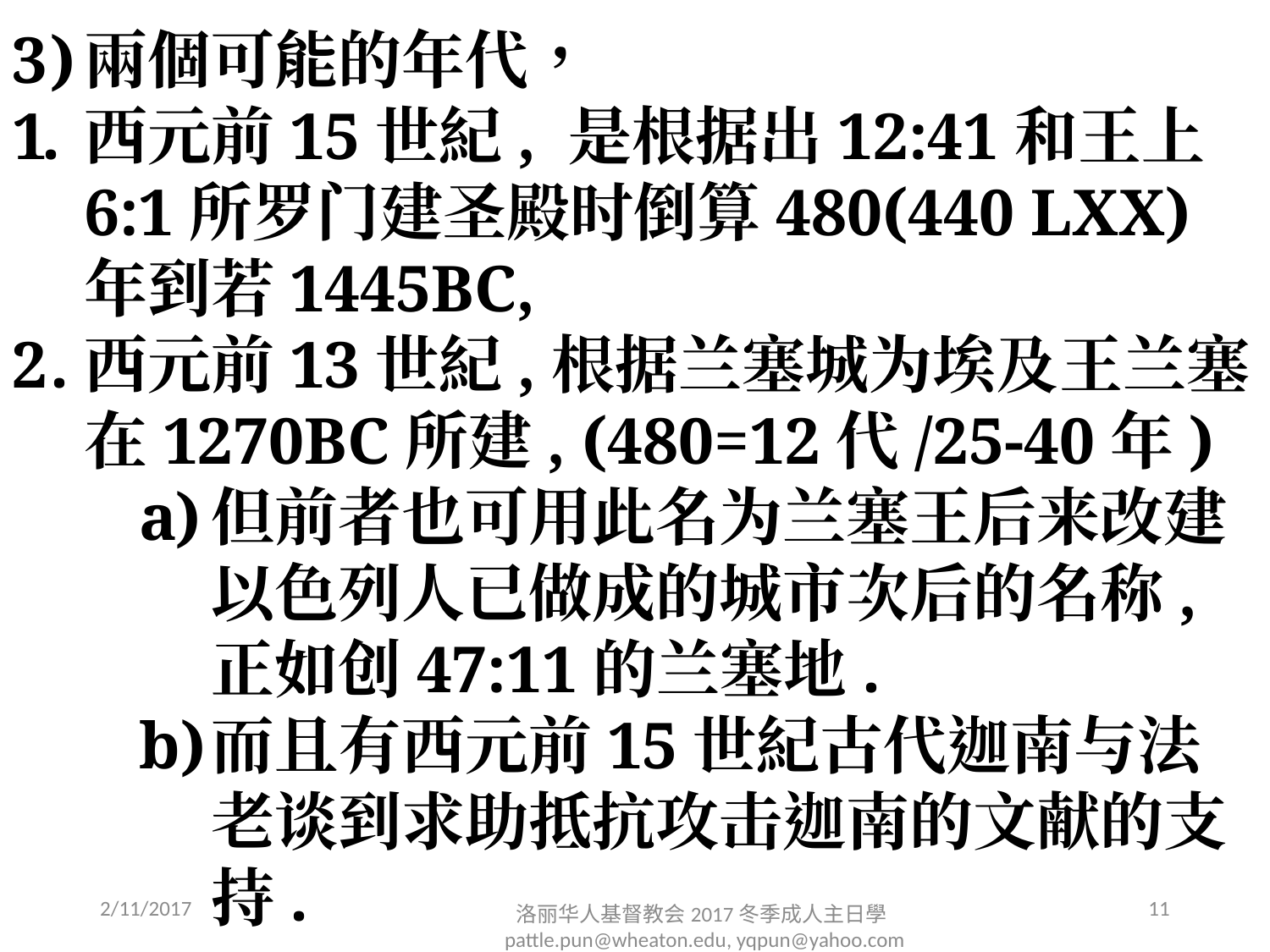

兩個可能的年代，
西元前15世紀, 是根据出12:41和王上6:1所罗门建圣殿时倒算480(440 LXX)年到若1445BC,
西元前13世紀,根据兰塞城为埃及王兰塞在1270BC所建, (480=12代/25-40年)
但前者也可用此名为兰塞王后来改建以色列人已做成的城市次后的名称, 正如创47:11的兰塞地.
而且有西元前15世紀古代迦南与法老谈到求助抵抗攻击迦南的文献的支持.
2/11/2017
11
洛丽华⼈基督教会2017冬季成⼈主⽇學  pattle.pun@wheaton.edu, yqpun@yahoo.com